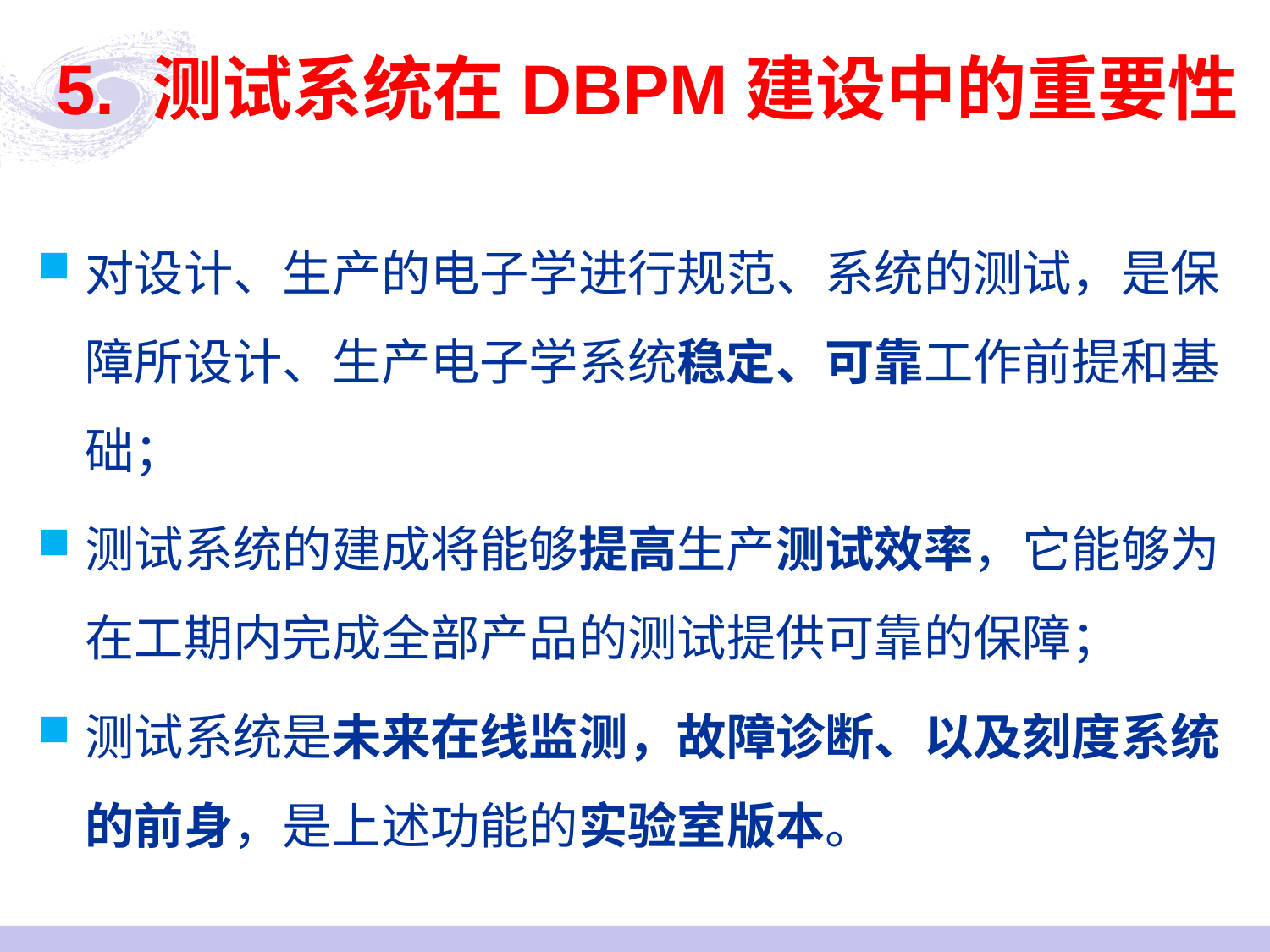

# 5. 测试系统在DBPM建设中的重要性
对设计、生产的电子学进行规范、系统的测试，是保障所设计、生产电子学系统稳定、可靠工作前提和基础；
测试系统的建成将能够提高生产测试效率，它能够为在工期内完成全部产品的测试提供可靠的保障；
测试系统是未来在线监测，故障诊断、以及刻度系统的前身，是上述功能的实验室版本。